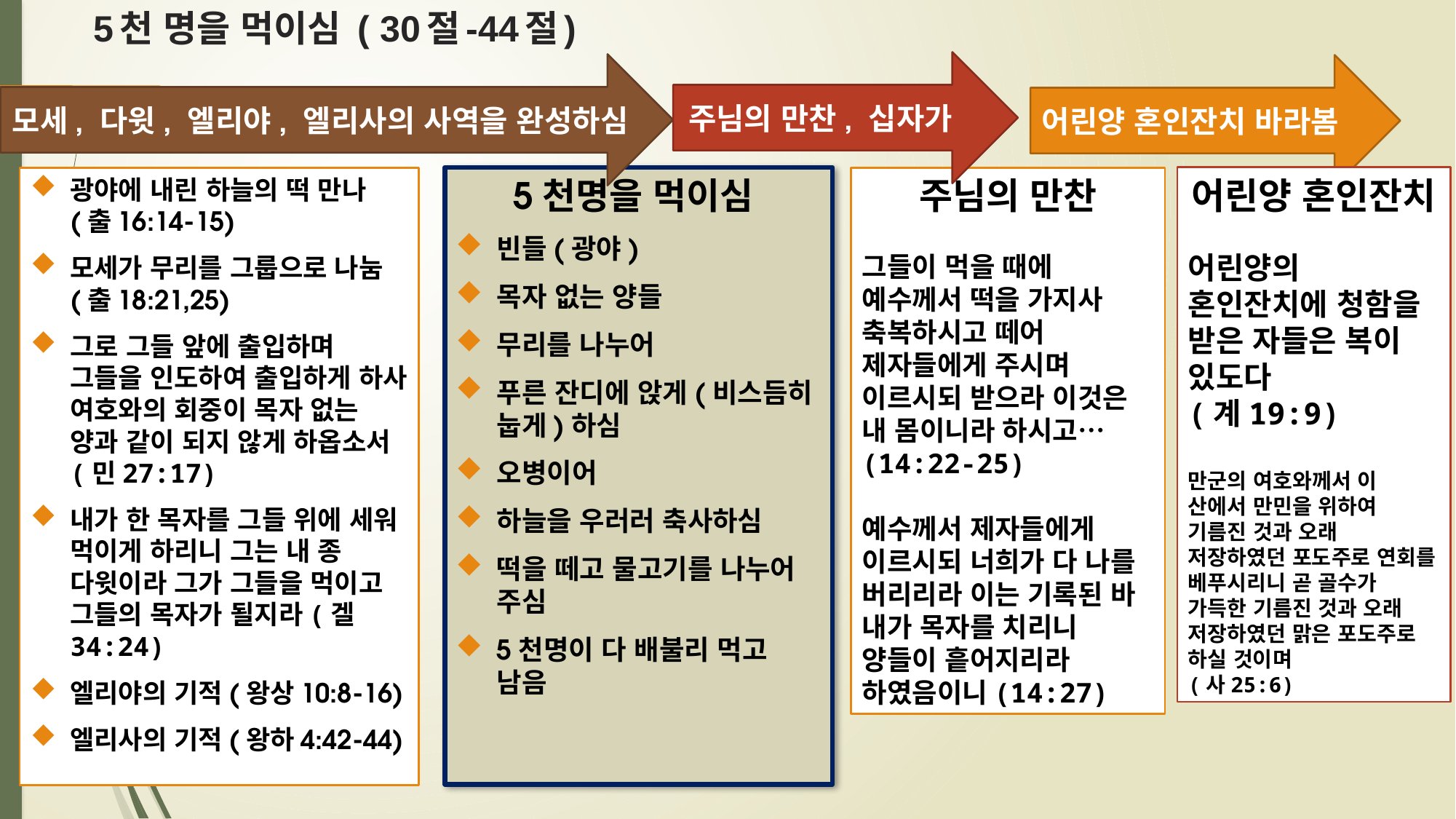

# 5천 명을 먹이심 ( 30절-44절)
주님의 만찬, 십자가
모세, 다윗, 엘리야, 엘리사의 사역을 완성하심
어린양 혼인잔치 바라봄
5천명을 먹이심
빈들(광야)
목자 없는 양들
무리를 나누어
푸른 잔디에 앉게(비스듬히 눕게)하심
오병이어
하늘을 우러러 축사하심
떡을 떼고 물고기를 나누어 주심
5천명이 다 배불리 먹고 남음
어린양 혼인잔치

어린양의 혼인잔치에 청함을 받은 자들은 복이 있도다
(계19:9)

만군의 여호와께서 이 산에서 만민을 위하여 기름진 것과 오래 저장하였던 포도주로 연회를 베푸시리니 곧 골수가 가득한 기름진 것과 오래 저장하였던 맑은 포도주로 하실 것이며
(사25:6)
광야에 내린 하늘의 떡 만나(출16:14-15)
모세가 무리를 그룹으로 나눔(출18:21,25)
그로 그들 앞에 출입하며 그들을 인도하여 출입하게 하사 여호와의 회중이 목자 없는 양과 같이 되지 않게 하옵소서(민27:17)
내가 한 목자를 그들 위에 세워 먹이게 하리니 그는 내 종 다윗이라 그가 그들을 먹이고 그들의 목자가 될지라(겔34:24)
엘리야의 기적(왕상10:8-16)
엘리사의 기적(왕하4:42-44)

주님의 만찬

그들이 먹을 때에 예수께서 떡을 가지사 축복하시고 떼어 제자들에게 주시며 이르시되 받으라 이것은 내 몸이니라 하시고…(14:22-25)

예수께서 제자들에게 이르시되 너희가 다 나를 버리리라 이는 기록된 바 내가 목자를 치리니 양들이 흩어지리라 하였음이니(14:27)